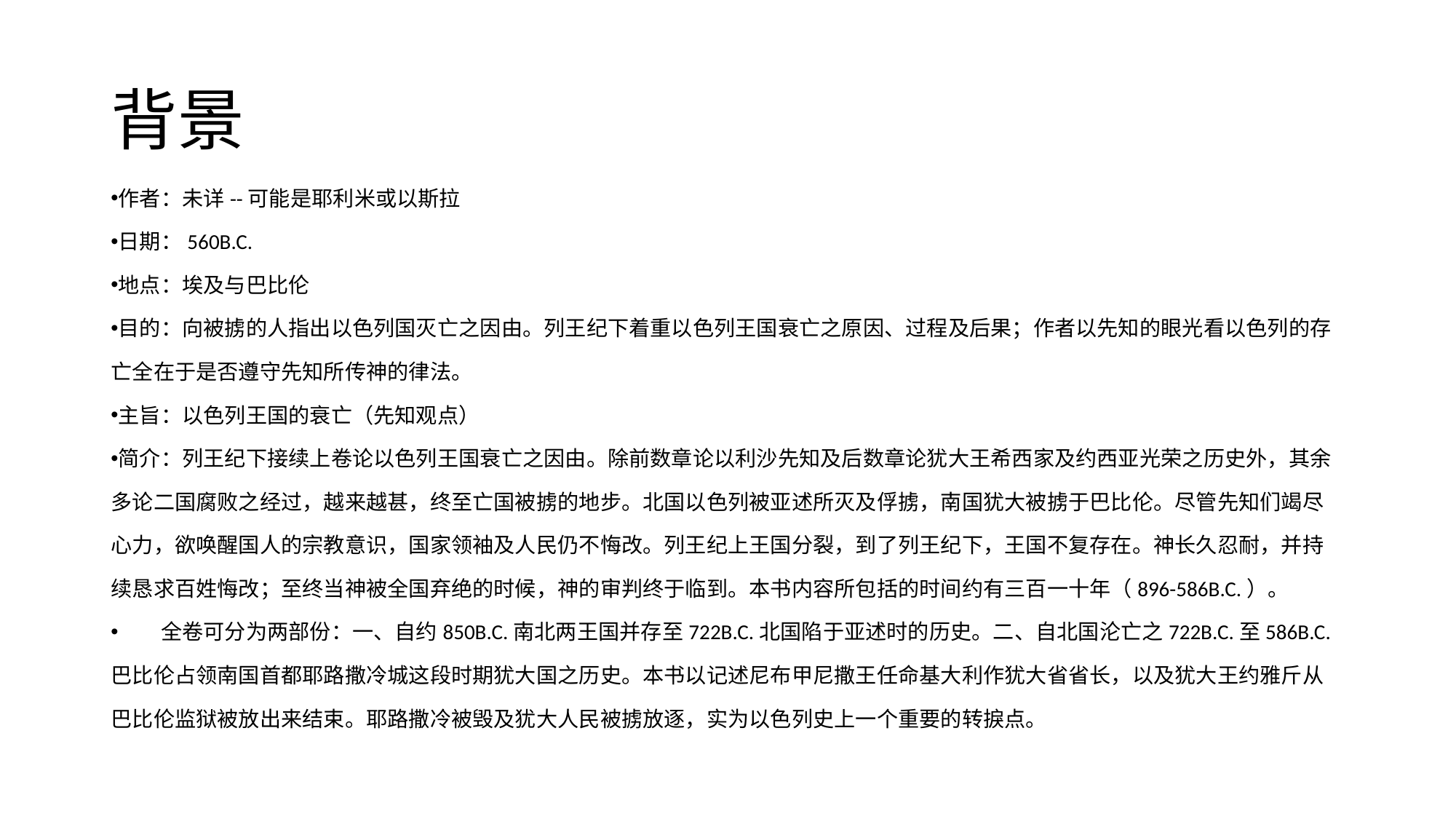

# 背景
作者：未详--可能是耶利米或以斯拉
日期：560B.C.
地点：埃及与巴比伦
目的：向被掳的人指出以色列国灭亡之因由。列王纪下着重以色列王国衰亡之原因、过程及后果；作者以先知的眼光看以色列的存亡全在于是否遵守先知所传神的律法。
主旨：以色列王国的衰亡（先知观点）
简介：列王纪下接续上卷论以色列王国衰亡之因由。除前数章论以利沙先知及后数章论犹大王希西家及约西亚光荣之历史外，其余多论二国腐败之经过，越来越甚，终至亡国被掳的地步。北国以色列被亚述所灭及俘掳，南国犹大被掳于巴比伦。尽管先知们竭尽心力，欲唤醒国人的宗教意识，国家领袖及人民仍不悔改。列王纪上王国分裂，到了列王纪下，王国不复存在。神长久忍耐，并持续恳求百姓悔改；至终当神被全国弃绝的时候，神的审判终于临到。本书内容所包括的时间约有三百一十年（896-586B.C.）。
　　全卷可分为两部份：一、自约850B.C.南北两王国并存至722B.C.北国陷于亚述时的历史。二、自北国沦亡之722B.C.至586B.C.巴比伦占领南国首都耶路撒冷城这段时期犹大国之历史。本书以记述尼布甲尼撒王任命基大利作犹大省省长，以及犹大王约雅斤从巴比伦监狱被放出来结束。耶路撒冷被毁及犹大人民被掳放逐，实为以色列史上一个重要的转捩点。